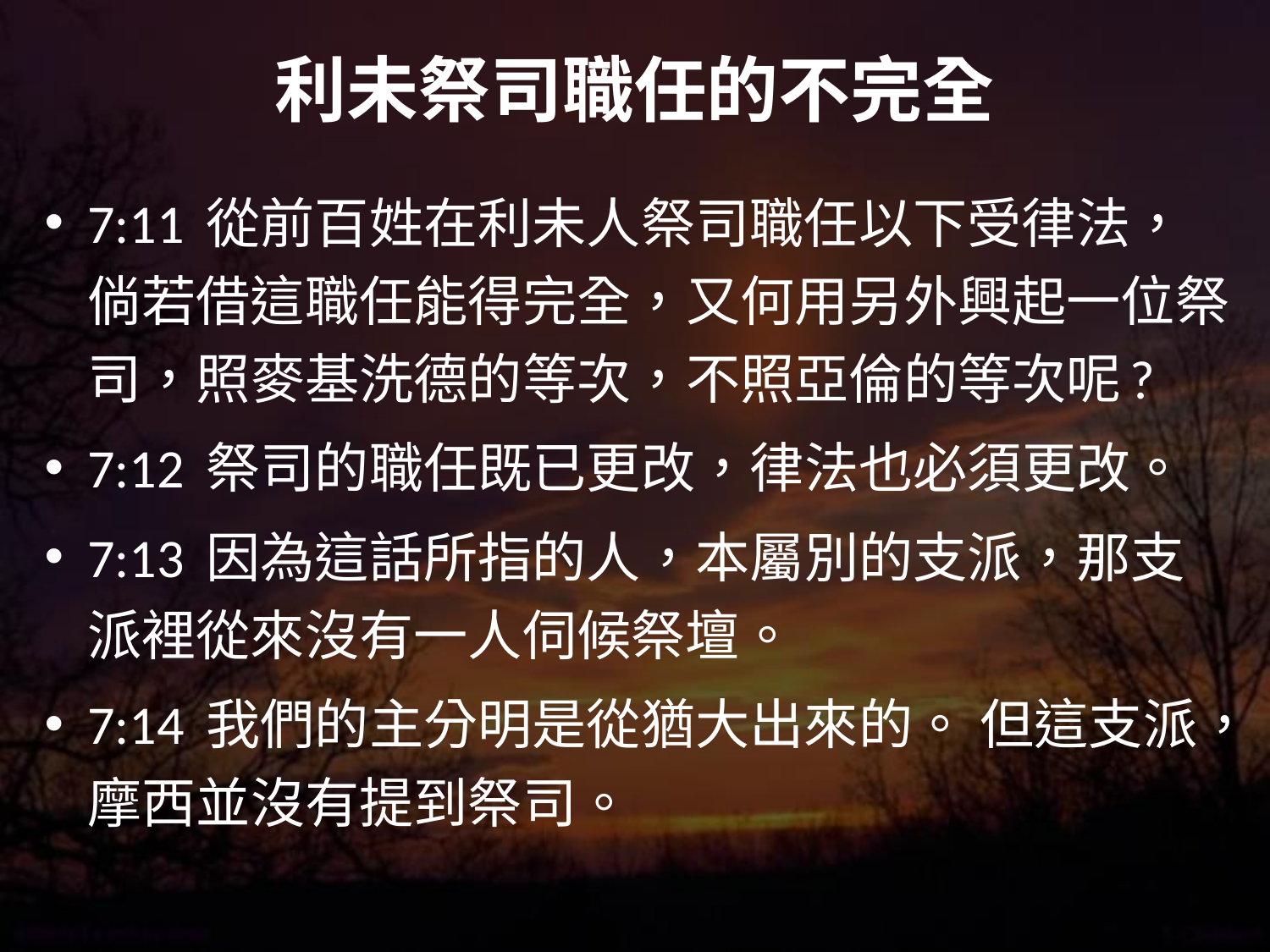

# 利未祭司職任的不完全
7:11 從前百姓在利未人祭司職任以下受律法，倘若借這職任能得完全，又何用另外興起一位祭司，照麥基洗德的等次，不照亞倫的等次呢?
7:12 祭司的職任既已更改，律法也必須更改。
7:13 因為這話所指的人，本屬別的支派，那支派裡從來沒有一人伺候祭壇。
7:14 我們的主分明是從猶大出來的。 但這支派，摩西並沒有提到祭司。